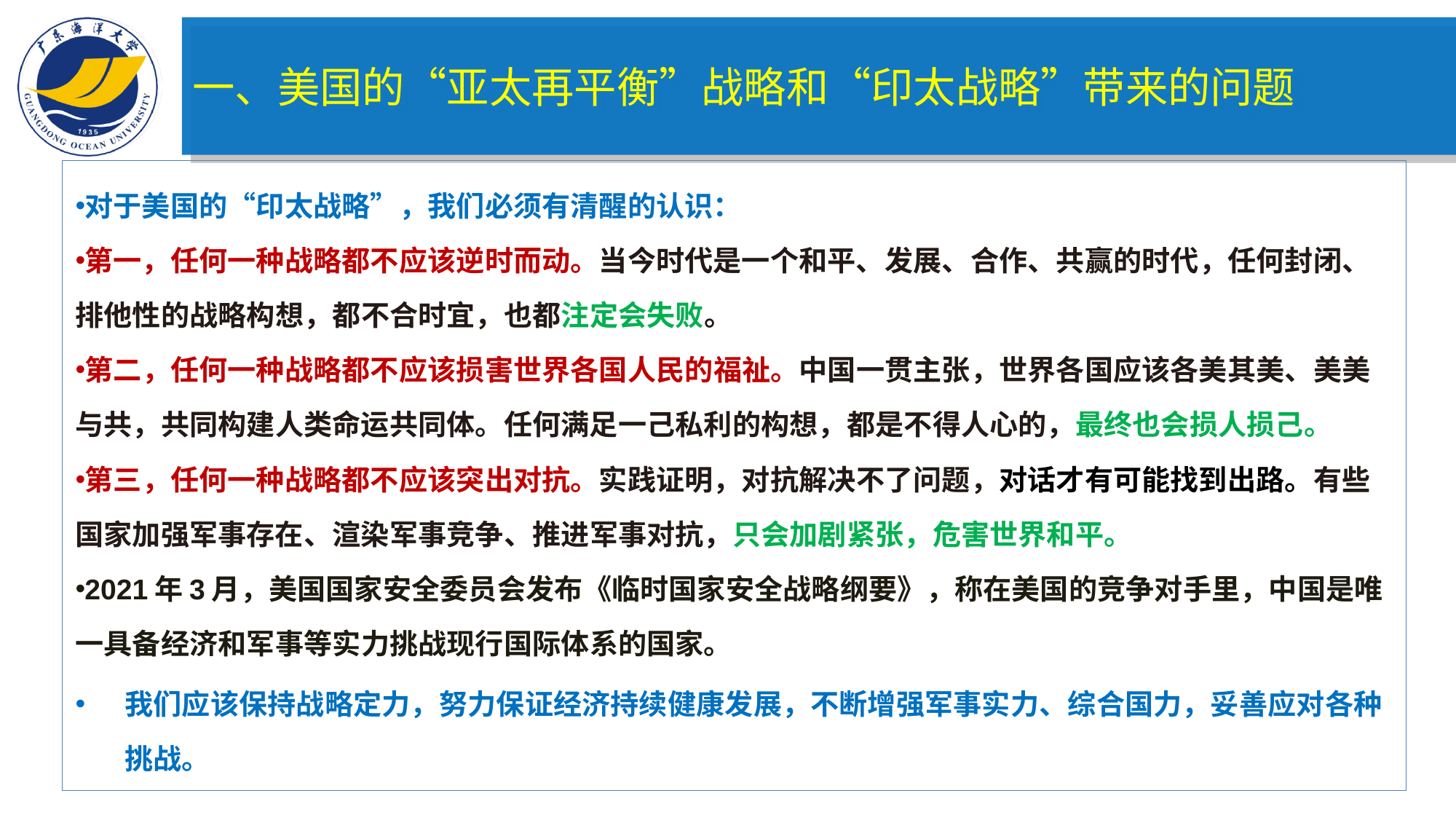

一、美国的“亚太再平衡”战略和“印太战略”带来的问题
对于美国的“印太战略”，我们必须有清醒的认识：
第一，任何一种战略都不应该逆时而动。当今时代是一个和平、发展、合作、共赢的时代，任何封闭、排他性的战略构想，都不合时宜，也都注定会失败。
第二，任何一种战略都不应该损害世界各国人民的福祉。中国一贯主张，世界各国应该各美其美、美美与共，共同构建人类命运共同体。任何满足一己私利的构想，都是不得人心的，最终也会损人损己。
第三，任何一种战略都不应该突出对抗。实践证明，对抗解决不了问题，对话才有可能找到出路。有些国家加强军事存在、渲染军事竞争、推进军事对抗，只会加剧紧张，危害世界和平。
2021年3月，美国国家安全委员会发布《临时国家安全战略纲要》，称在美国的竞争对手里，中国是唯一具备经济和军事等实力挑战现行国际体系的国家。
我们应该保持战略定力，努力保证经济持续健康发展，不断增强军事实力、综合国力，妥善应对各种挑战。